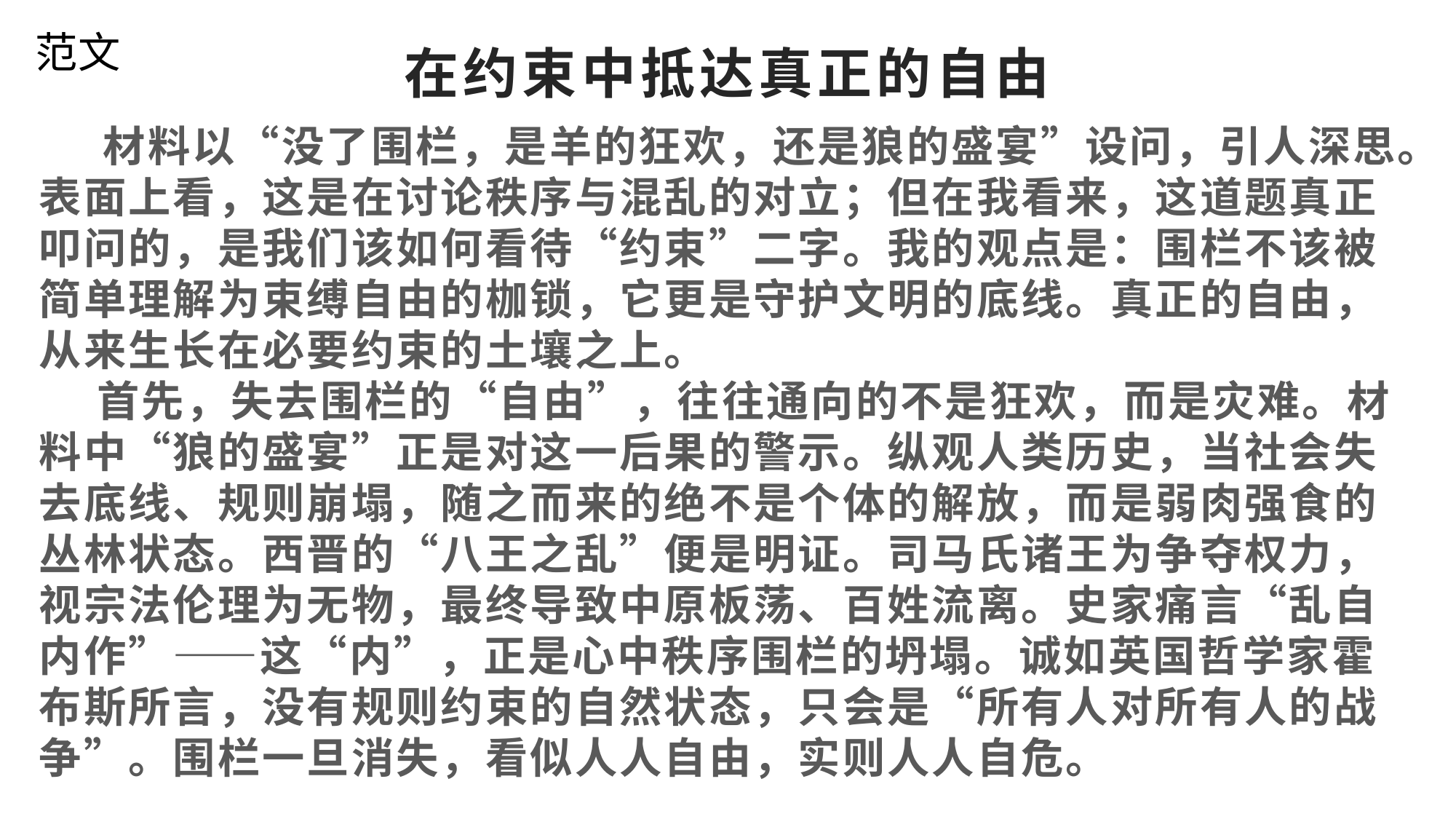

范文
# 在约束中抵达真正的自由
     材料以“没了围栏，是羊的狂欢，还是狼的盛宴”设问，引人深思。表面上看，这是在讨论秩序与混乱的对立；但在我看来，这道题真正叩问的，是我们该如何看待“约束”二字。我的观点是：围栏不该被简单理解为束缚自由的枷锁，它更是守护文明的底线。真正的自由，从来生长在必要约束的土壤之上。
    首先，失去围栏的“自由”，往往通向的不是狂欢，而是灾难。材料中“狼的盛宴”正是对这一后果的警示。纵观人类历史，当社会失去底线、规则崩塌，随之而来的绝不是个体的解放，而是弱肉强食的丛林状态。西晋的“八王之乱”便是明证。司马氏诸王为争夺权力，视宗法伦理为无物，最终导致中原板荡、百姓流离。史家痛言“乱自内作”——这“内”，正是心中秩序围栏的坍塌。诚如英国哲学家霍布斯所言，没有规则约束的自然状态，只会是“所有人对所有人的战争”。围栏一旦消失，看似人人自由，实则人人自危。